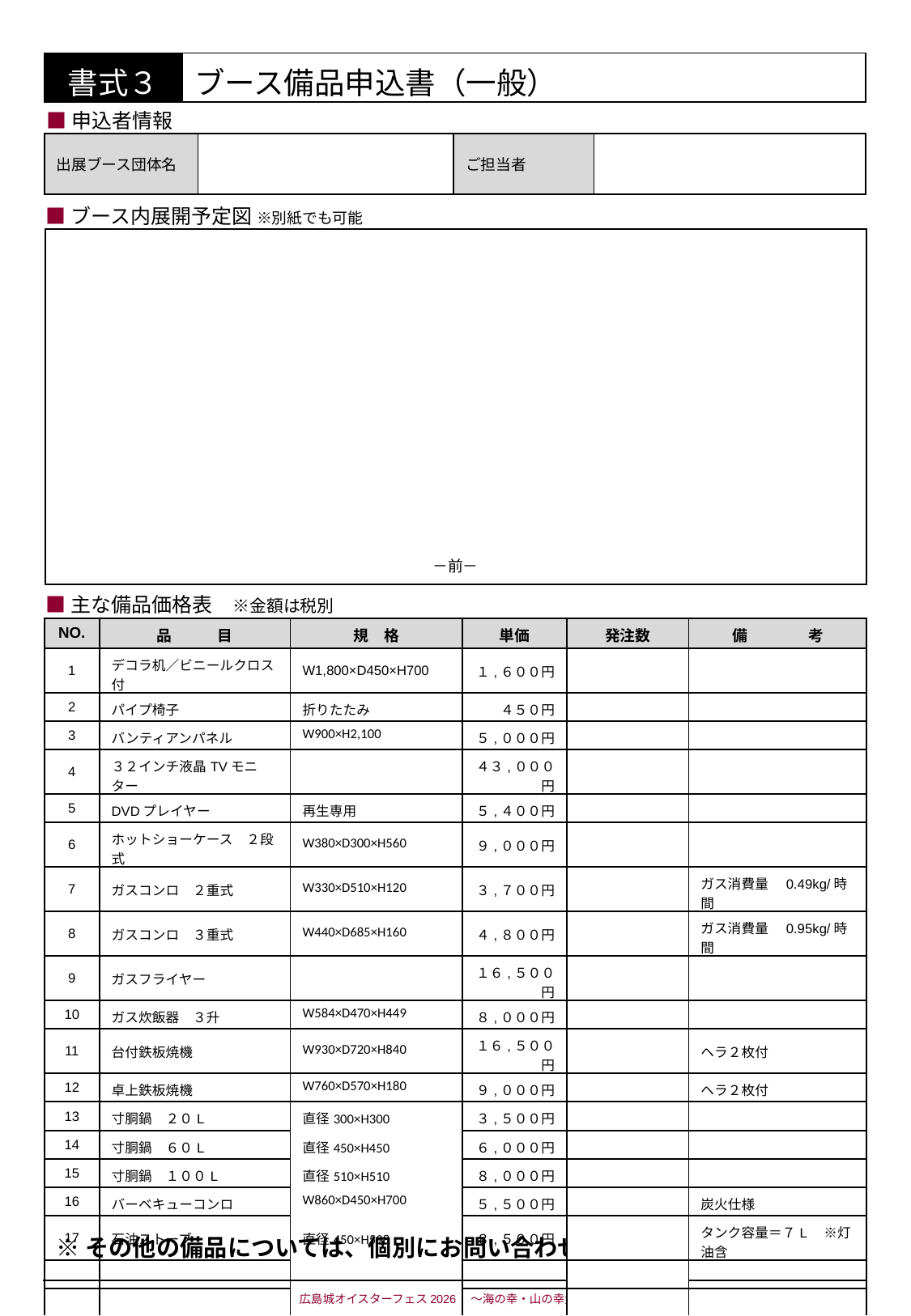

| 書式３ | ブース備品申込書（一般） |
| --- | --- |
■申込者情報
| 出展ブース団体名 |  | ご担当者 |  |
| --- | --- | --- | --- |
■ブース内展開予定図 ※別紙でも可能
|  |
| --- |
－前－
■主な備品価格表　※金額は税別
| NO. | 品　　　目 | 規　格 | 単価 | 発注数 | 備　　　　考 |
| --- | --- | --- | --- | --- | --- |
| 1 | デコラ机／ビニールクロス付 | W1,800×D450×H700 | １,６００円 |  |  |
| 2 | パイプ椅子 | 折りたたみ | ４５０円 |  |  |
| 3 | バンティアンパネル | W900×H2,100 | ５,０００円 |  |  |
| 4 | ３２インチ液晶TVモニター |  | ４３,０００円 |  |  |
| 5 | DVDプレイヤー | 再生専用 | ５,４００円 |  |  |
| 6 | ホットショーケース　２段式 | W380×D300×H560 | ９,０００円 |  |  |
| 7 | ガスコンロ　２重式 | W330×D510×H120 | ３,７００円 |  | ガス消費量　0.49kg/時間 |
| 8 | ガスコンロ　３重式 | W440×D685×H160 | ４,８００円 |  | ガス消費量　0.95kg/時間 |
| 9 | ガスフライヤー |  | １６,５００円 |  |  |
| 10 | ガス炊飯器　３升 | W584×D470×H449 | ８,０００円 |  |  |
| 11 | 台付鉄板焼機 | W930×D720×H840 | １６,５００円 |  | ヘラ２枚付 |
| 12 | 卓上鉄板焼機 | W760×D570×H180 | ９,０００円 |  | ヘラ２枚付 |
| 13 | 寸胴鍋　２０L | 直径300×H300 | ３,５００円 |  |  |
| 14 | 寸胴鍋　６０L | 直径450×H450 | ６,０００円 |  |  |
| 15 | 寸胴鍋　１００L | 直径510×H510 | ８,０００円 |  |  |
| 16 | バーベキューコンロ | W860×D450×H700 | ５,５００円 |  | 炭火仕様 |
| 17 | 石油ストーブ | 直径450×H598 | ８,５００円 |  | タンク容量＝７L　※灯油含 |
|  |  |  |  |  |  |
|  |  |  |  |  |  |
|  |  |  |  |  |  |
※その他の備品については、個別にお問い合わせください。
広島城オイスターフェス2026　～海の幸・山の幸大集合～